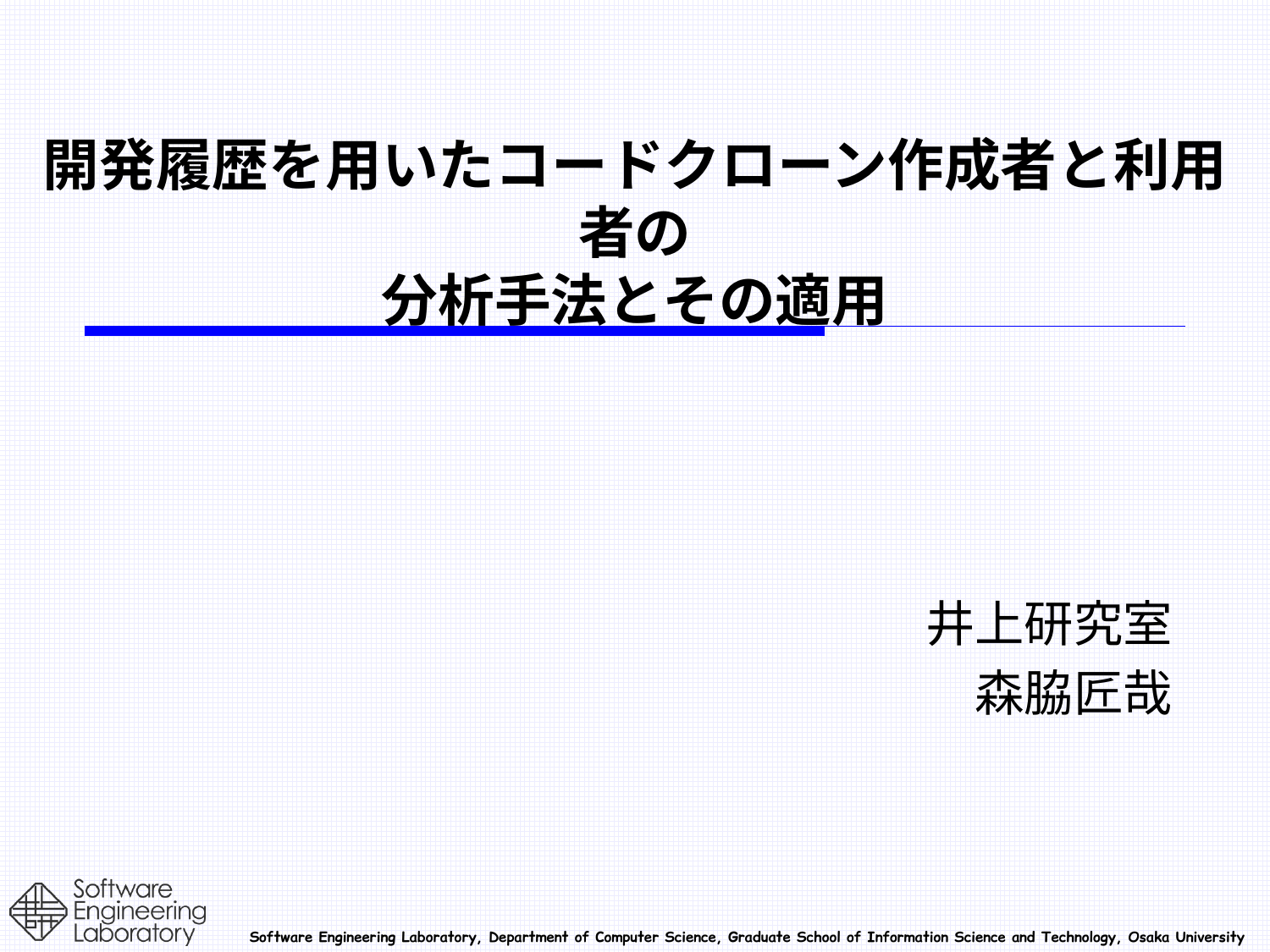

# 開発履歴を用いたコードクローン作成者と利用者の 分析手法とその適用
井上研究室
森脇匠哉